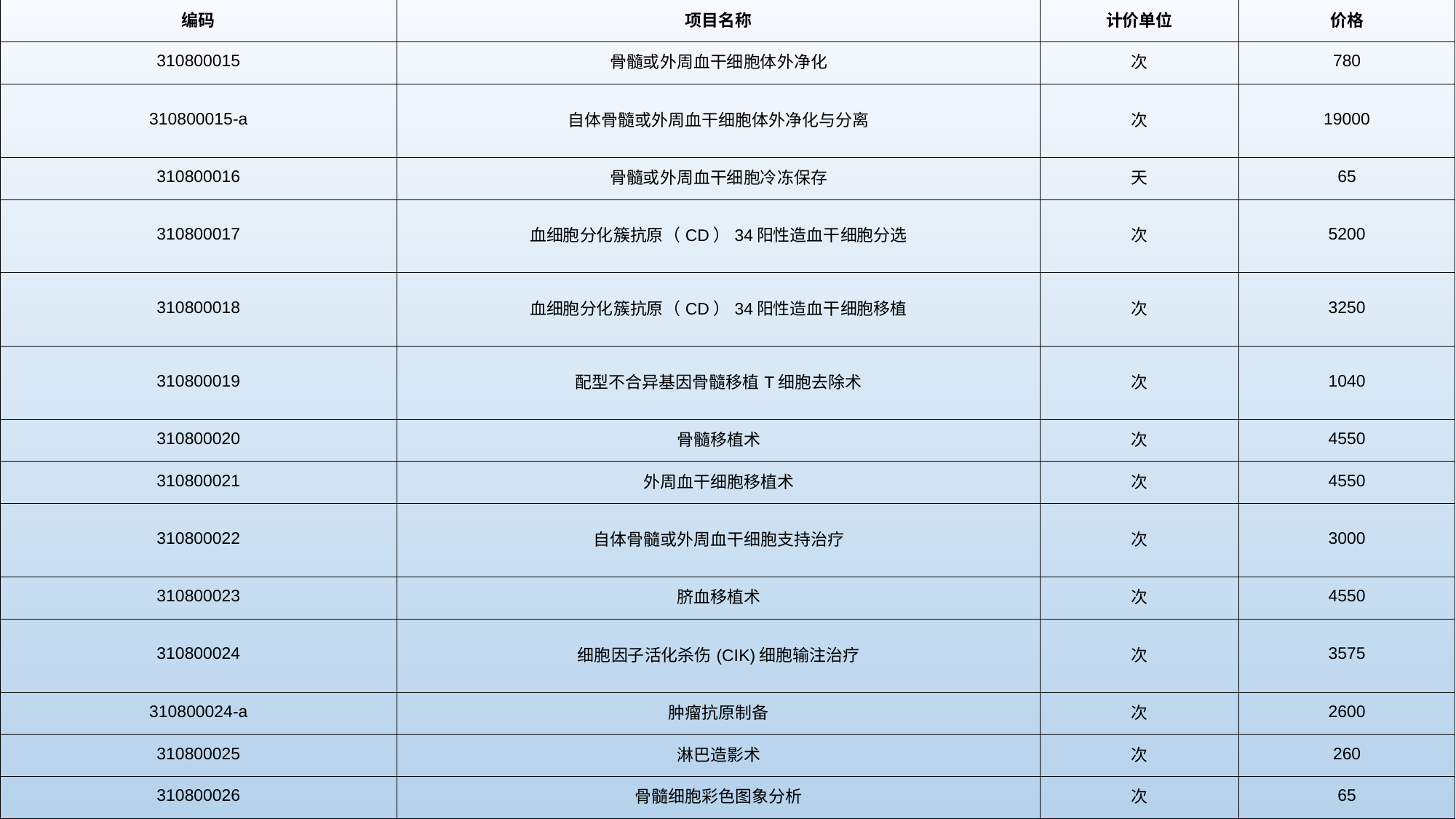

| 编码 | 项目名称 | 计价单位 | 价格 |
| --- | --- | --- | --- |
| 310800015 | 骨髓或外周血干细胞体外净化 | 次 | 780 |
| 310800015-a | 自体骨髓或外周血干细胞体外净化与分离 | 次 | 19000 |
| 310800016 | 骨髓或外周血干细胞冷冻保存 | 天 | 65 |
| 310800017 | 血细胞分化簇抗原（CD）34阳性造血干细胞分选 | 次 | 5200 |
| 310800018 | 血细胞分化簇抗原（CD）34阳性造血干细胞移植 | 次 | 3250 |
| 310800019 | 配型不合异基因骨髓移植T细胞去除术 | 次 | 1040 |
| 310800020 | 骨髓移植术 | 次 | 4550 |
| 310800021 | 外周血干细胞移植术 | 次 | 4550 |
| 310800022 | 自体骨髓或外周血干细胞支持治疗 | 次 | 3000 |
| 310800023 | 脐血移植术 | 次 | 4550 |
| 310800024 | 细胞因子活化杀伤(CIK)细胞输注治疗 | 次 | 3575 |
| 310800024-a | 肿瘤抗原制备 | 次 | 2600 |
| 310800025 | 淋巴造影术 | 次 | 260 |
| 310800026 | 骨髓细胞彩色图象分析 | 次 | 65 |